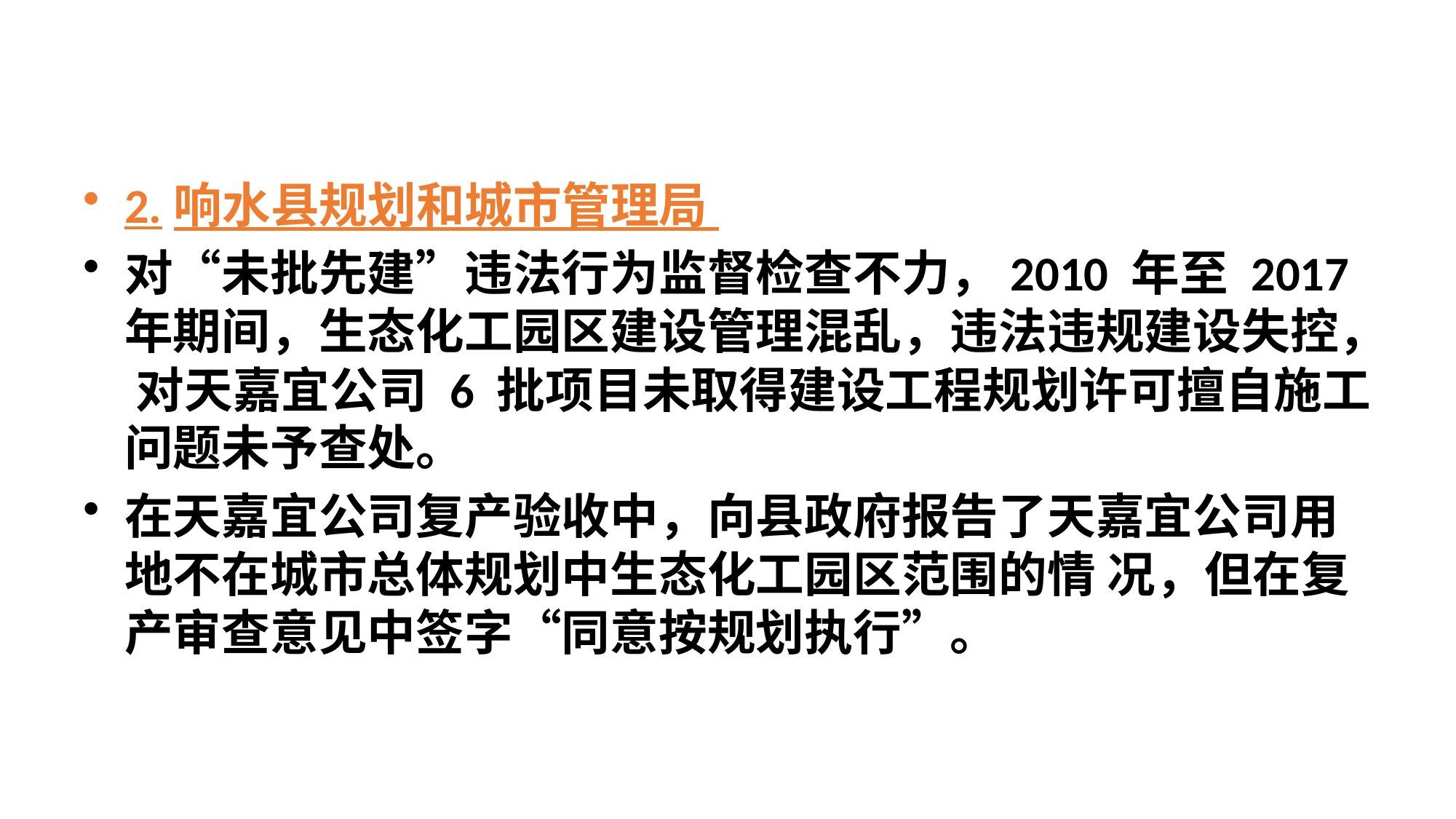

2.响水县规划和城市管理局
对“未批先建”违法行为监督检查不力，2010 年至 2017 年期间，生态化工园区建设管理混乱，违法违规建设失控， 对天嘉宜公司 6 批项目未取得建设工程规划许可擅自施工问题未予查处。
在天嘉宜公司复产验收中，向县政府报告了天嘉宜公司用地不在城市总体规划中生态化工园区范围的情 况，但在复产审查意见中签字“同意按规划执行”。
72